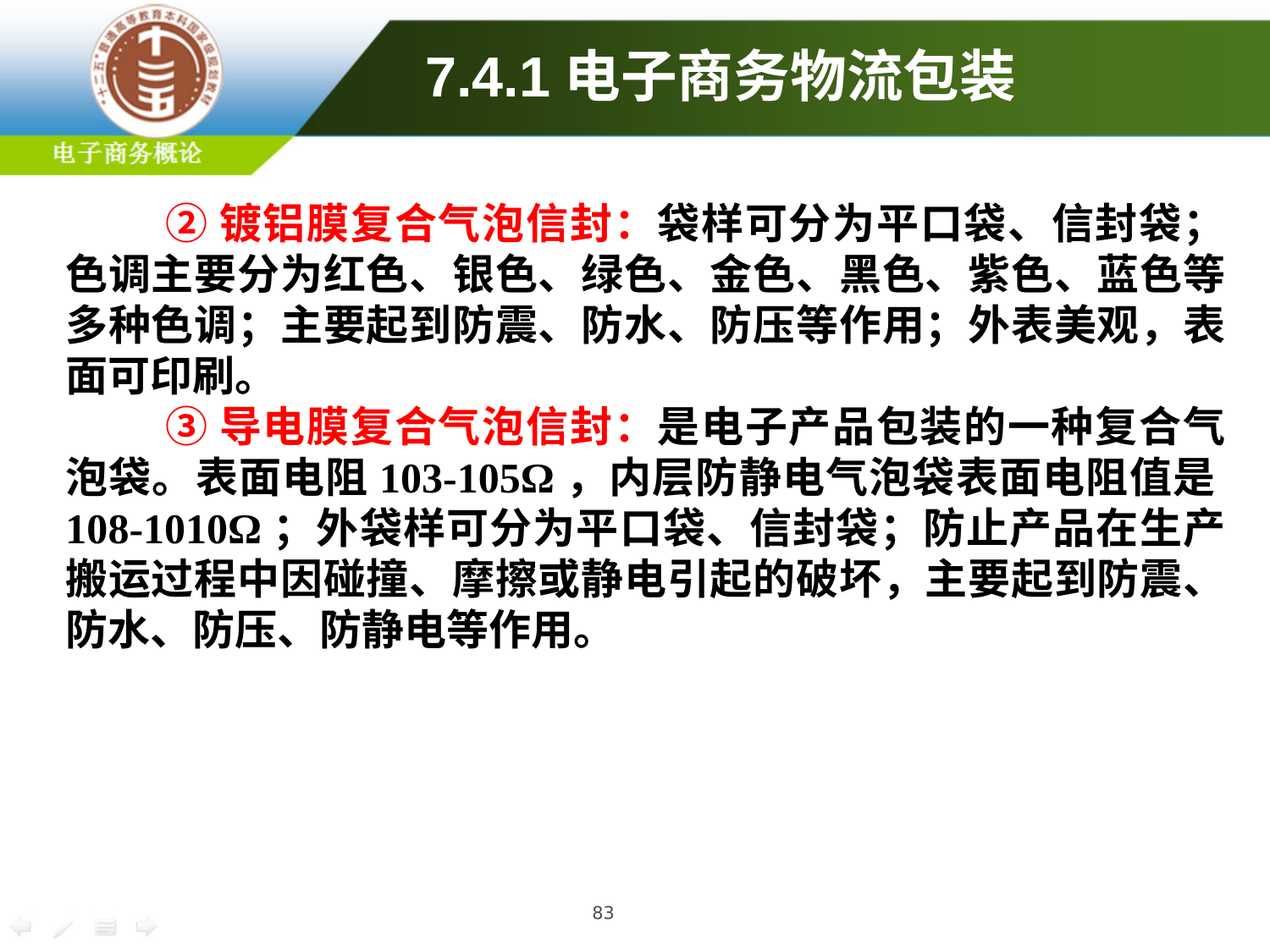

# 7.4.1电子商务物流包装
②镀铝膜复合气泡信封：袋样可分为平口袋、信封袋；色调主要分为红色、银色、绿色、金色、黑色、紫色、蓝色等多种色调；主要起到防震、防水、防压等作用；外表美观，表面可印刷。
③导电膜复合气泡信封：是电子产品包装的一种复合气泡袋。表面电阻103-105Ω，内层防静电气泡袋表面电阻值是108-1010Ω；外袋样可分为平口袋、信封袋；防止产品在生产搬运过程中因碰撞、摩擦或静电引起的破坏，主要起到防震、防水、防压、防静电等作用。

83